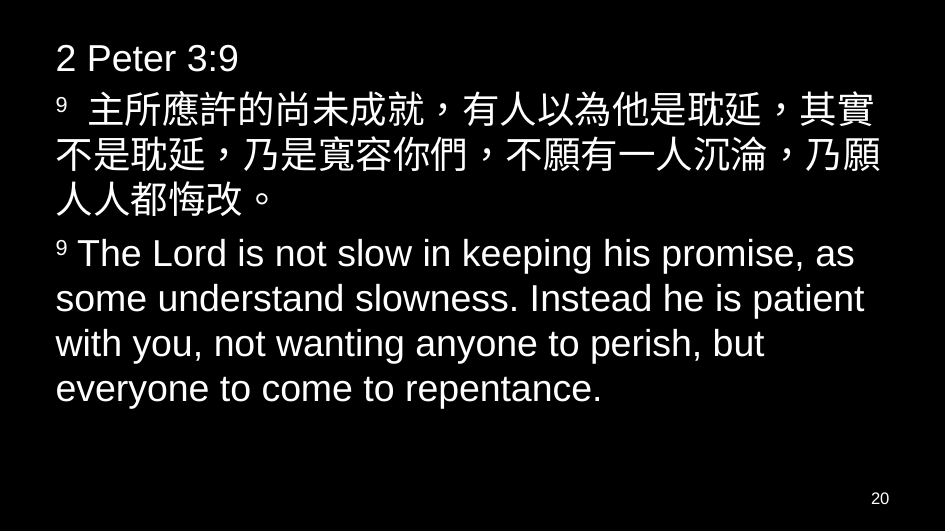

2 Peter 3:9
9 主所應許的尚未成就，有人以為他是耽延，其實不是耽延，乃是寬容你們，不願有一人沉淪，乃願人人都悔改。
9 The Lord is not slow in keeping his promise, as some understand slowness. Instead he is patient with you, not wanting anyone to perish, but everyone to come to repentance.

20